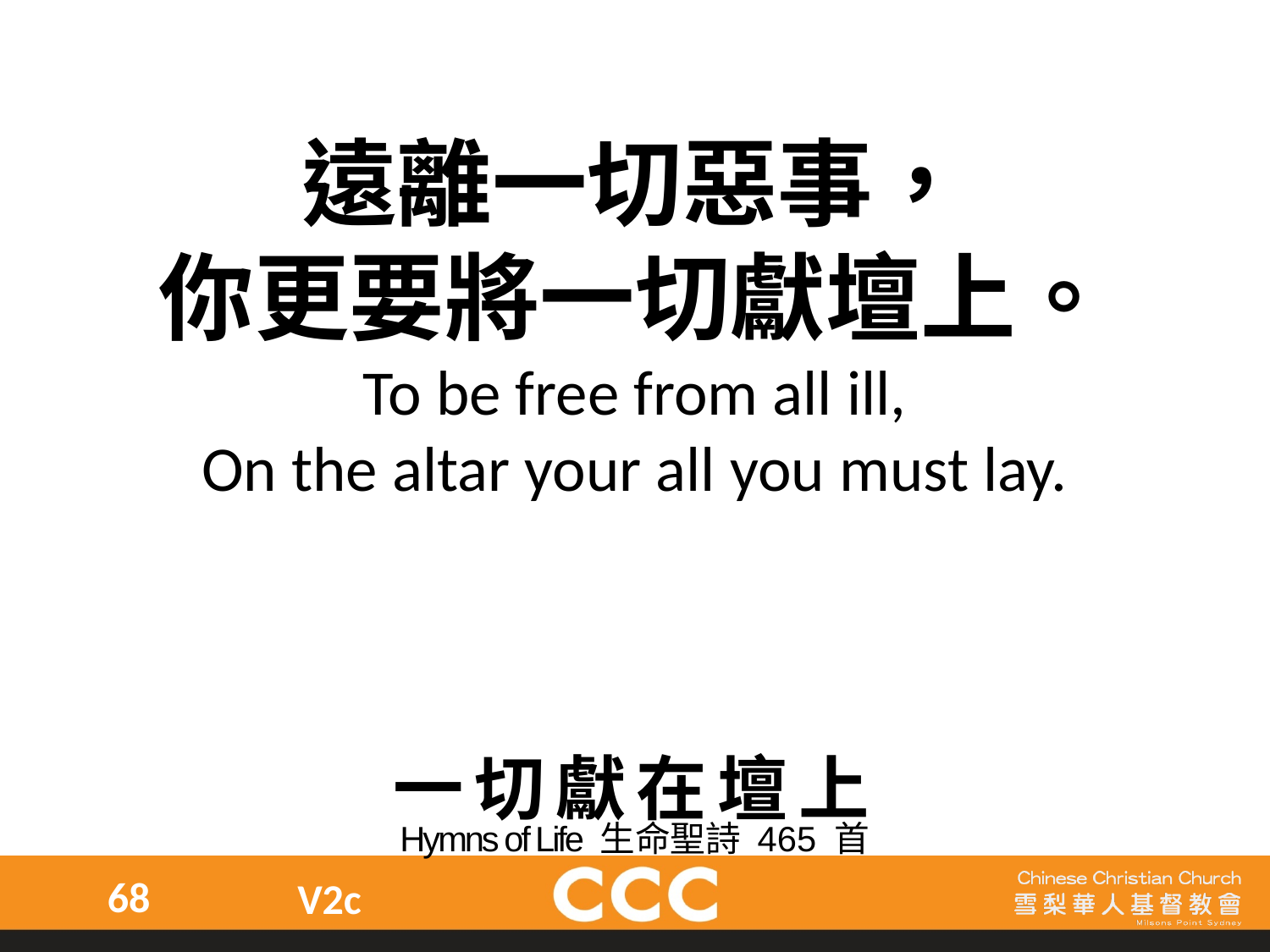

遠離一切惡事，
你更要將一切獻壇上。
To be free from all ill,
On the altar your all you must lay.
一切獻在壇上
Hymns of Life 生命聖詩 465 首
68
V2c